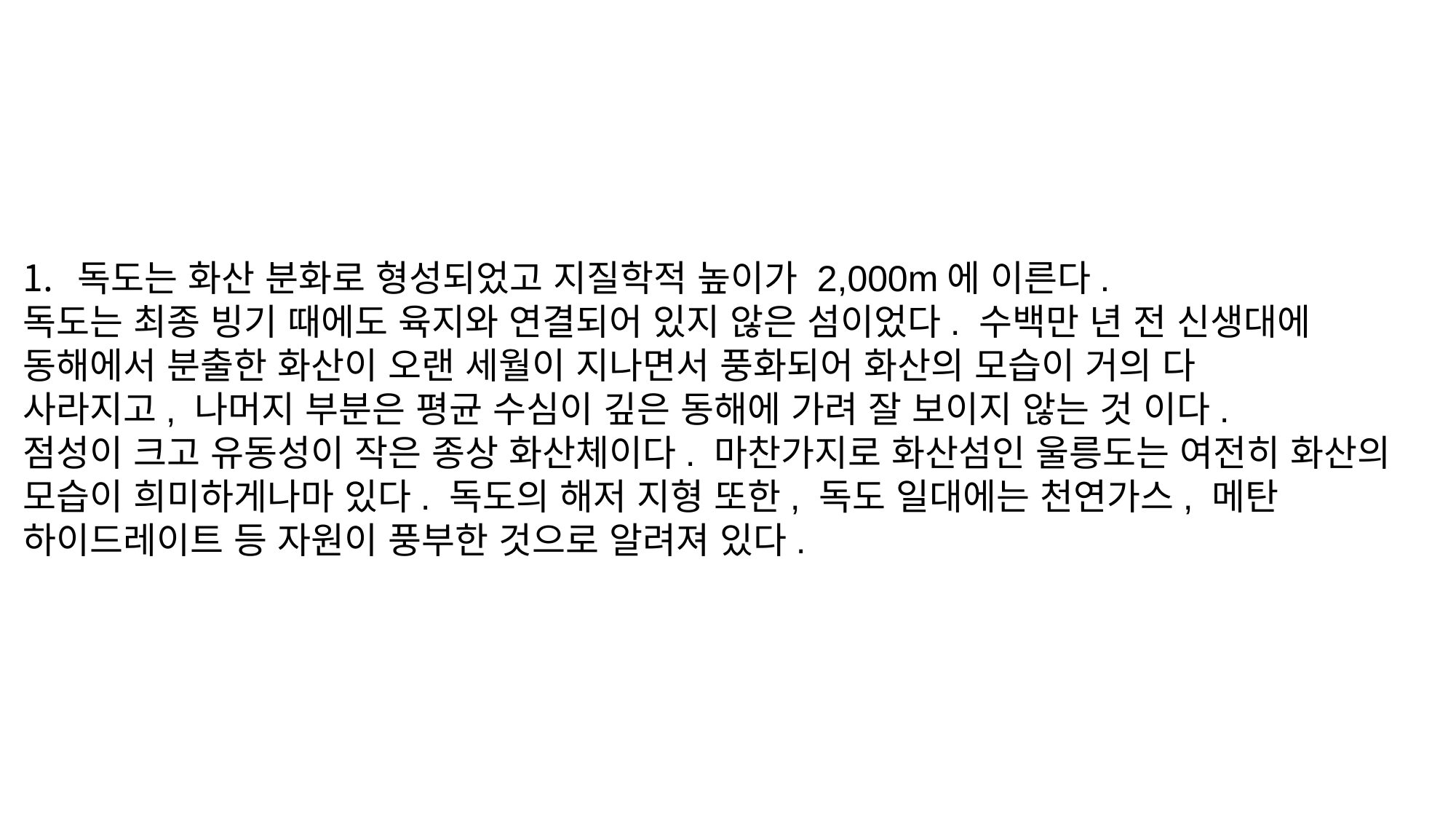

독도는 화산 분화로 형성되었고 지질학적 높이가 2,000m에 이른다.
독도는 최종 빙기 때에도 육지와 연결되어 있지 않은 섬이었다. 수백만 년 전 신생대에
동해에서 분출한 화산이 오랜 세월이 지나면서 풍화되어 화산의 모습이 거의 다
사라지고, 나머지 부분은 평균 수심이 깊은 동해에 가려 잘 보이지 않는 것 이다.
점성이 크고 유동성이 작은 종상 화산체이다. 마찬가지로 화산섬인 울릉도는 여전히 화산의 모습이 희미하게나마 있다. 독도의 해저 지형 또한, 독도 일대에는 천연가스, 메탄 하이드레이트 등 자원이 풍부한 것으로 알려져 있다.